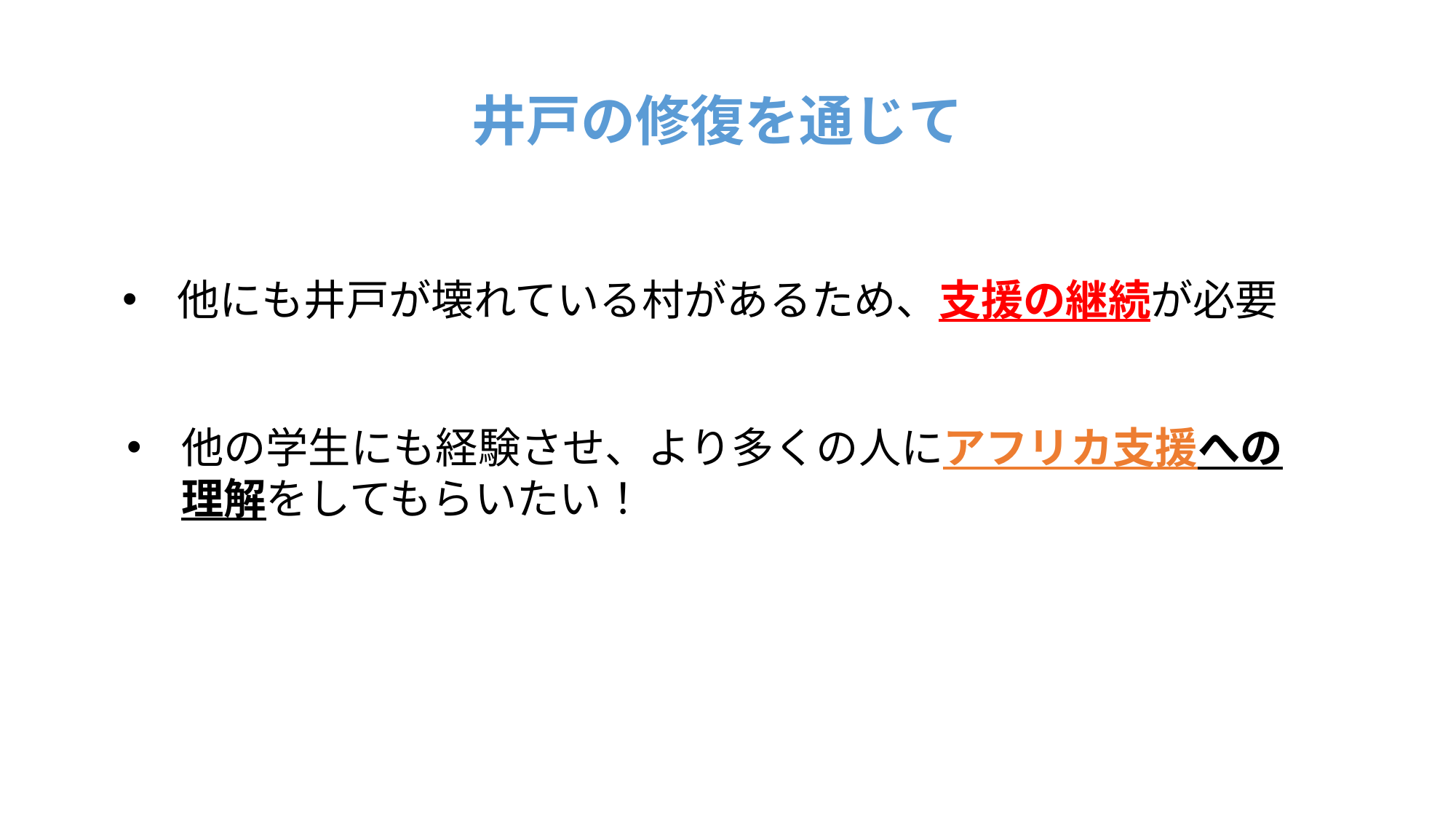

井戸の修復を通じて
他にも井戸が壊れている村があるため、支援の継続が必要
他の学生にも経験させ、より多くの人にアフリカ支援への理解をしてもらいたい！